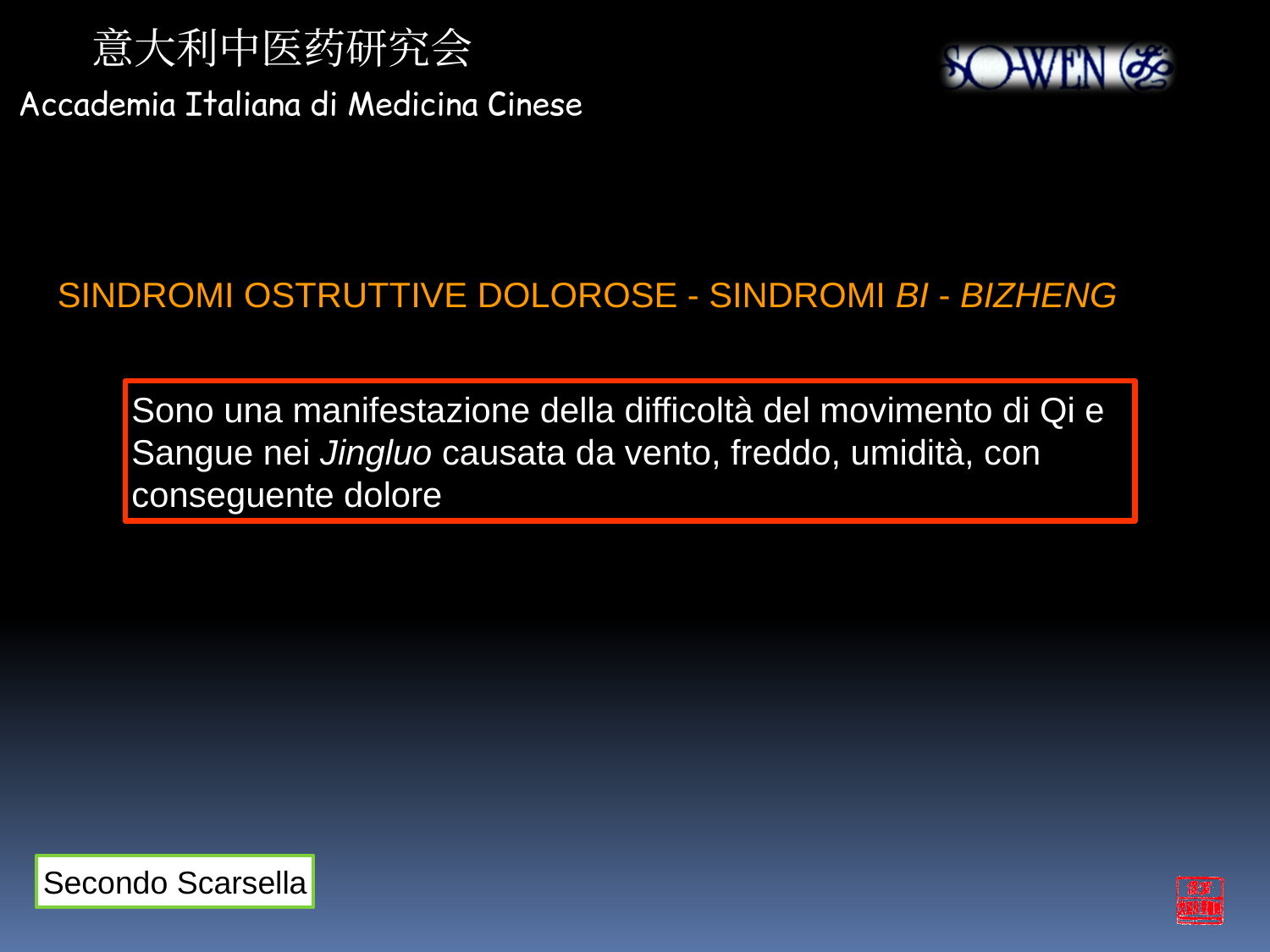

意大利中医药研究会
Accademia Italiana di Medicina Cinese
SINDROMI OSTRUTTIVE DOLOROSE - SINDROMI BI - BIZHENG
Sono una manifestazione della difficoltà del movimento di Qi e Sangue nei Jingluo causata da vento, freddo, umidità, con conseguente dolore
Secondo Scarsella